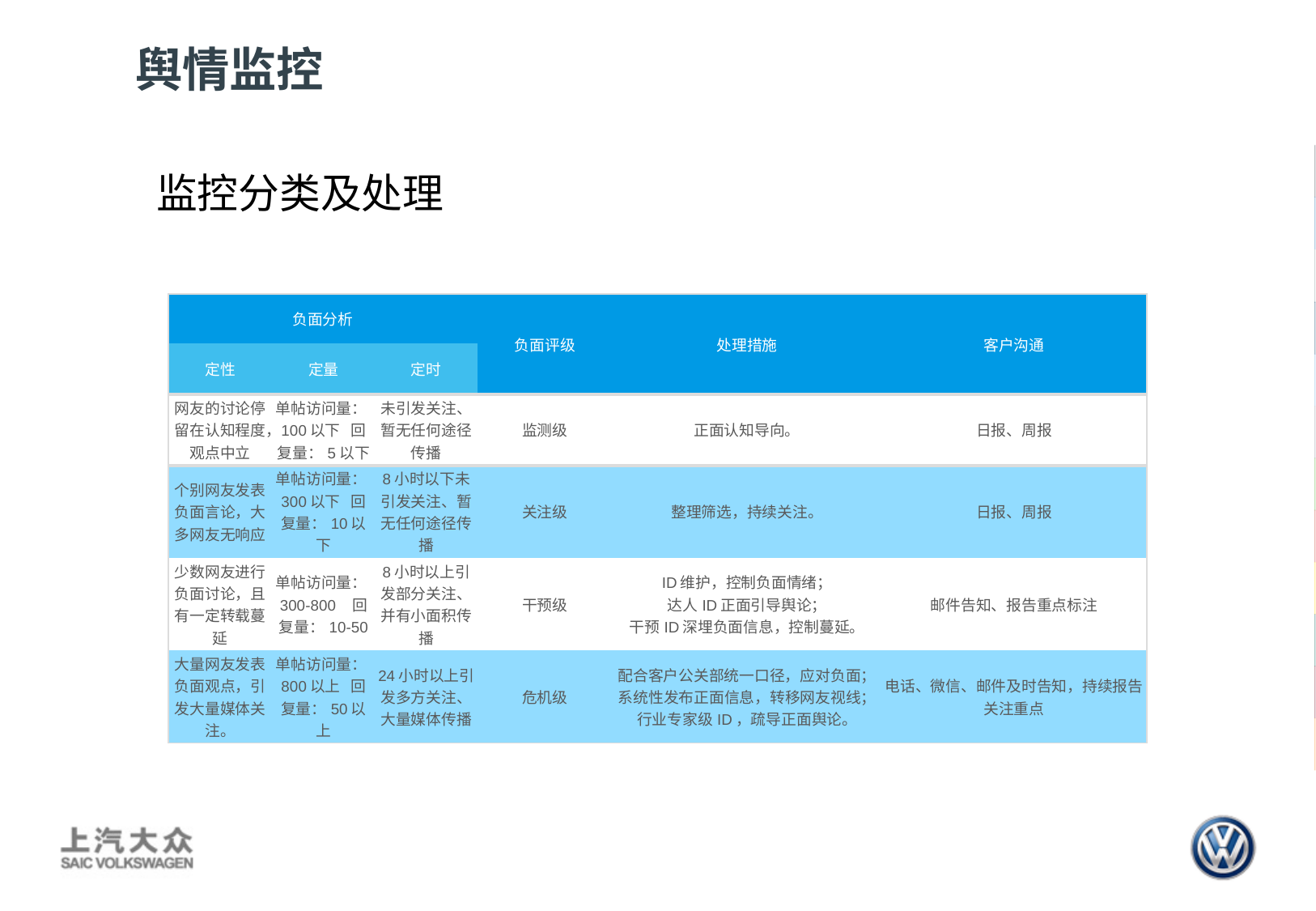

舆情监控
监控分类及处理
| 负面分析 |  |  | 负面评级 | 处理措施 | 客户沟通 |
| --- | --- | --- | --- | --- | --- |
| 定性 | 定量 | 定时 |  |  |  |
| 网友的讨论停留在认知程度，观点中立 | 单帖访问量：100以下 回复量：5以下 | 未引发关注、暂无任何途径传播 | 监测级 | 正面认知导向。 | 日报、周报 |
| 个别网友发表负面言论，大多网友无响应 | 单帖访问量：300以下 回复量：10以下 | 8小时以下未引发关注、暂无任何途径传播 | 关注级 | 整理筛选，持续关注。 | 日报、周报 |
| 少数网友进行负面讨论，且有一定转载蔓延 | 单帖访问量：300-800 回复量：10-50 | 8小时以上引发部分关注、并有小面积传播 | 干预级 | ID维护，控制负面情绪； 达人ID正面引导舆论； 干预ID深埋负面信息，控制蔓延。 | 邮件告知、报告重点标注 |
| 大量网友发表负面观点，引发大量媒体关注。 | 单帖访问量：800以上 回复量：50以上 | 24小时以上引发多方关注、大量媒体传播 | 危机级 | 配合客户公关部统一口径，应对负面； 系统性发布正面信息，转移网友视线； 行业专家级ID，疏导正面舆论。 | 电话、微信、邮件及时告知，持续报告关注重点 |